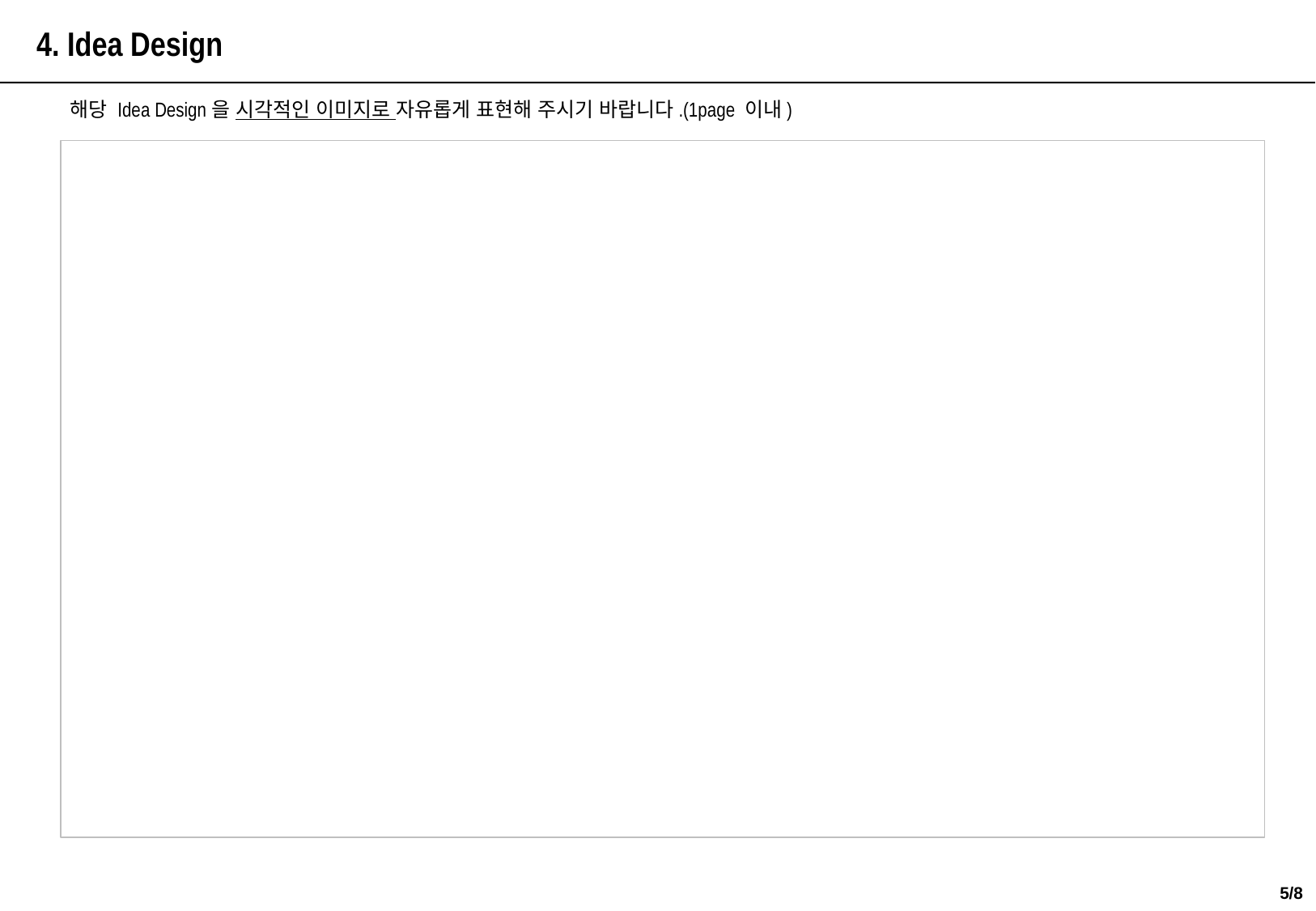

4. Idea Design
해당 Idea Design을 시각적인 이미지로 자유롭게 표현해 주시기 바랍니다.(1page 이내)

5/8